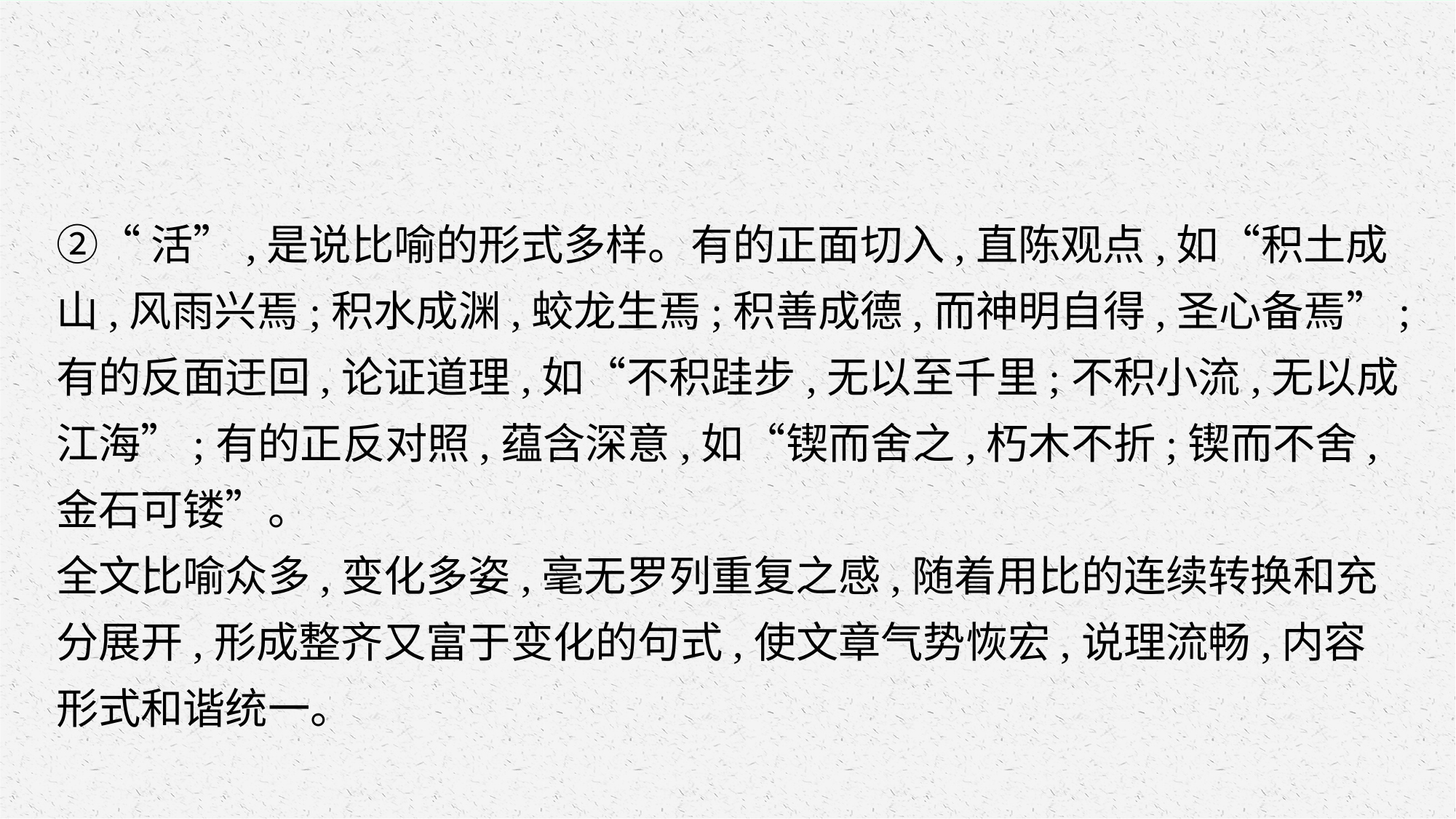

②“活”,是说比喻的形式多样。有的正面切入,直陈观点,如“积土成山,风雨兴焉;积水成渊,蛟龙生焉;积善成德,而神明自得,圣心备焉”;有的反面迂回,论证道理,如“不积跬步,无以至千里;不积小流,无以成江海”;有的正反对照,蕴含深意,如“锲而舍之,朽木不折;锲而不舍,金石可镂”。
全文比喻众多,变化多姿,毫无罗列重复之感,随着用比的连续转换和充分展开,形成整齐又富于变化的句式,使文章气势恢宏,说理流畅,内容形式和谐统一。